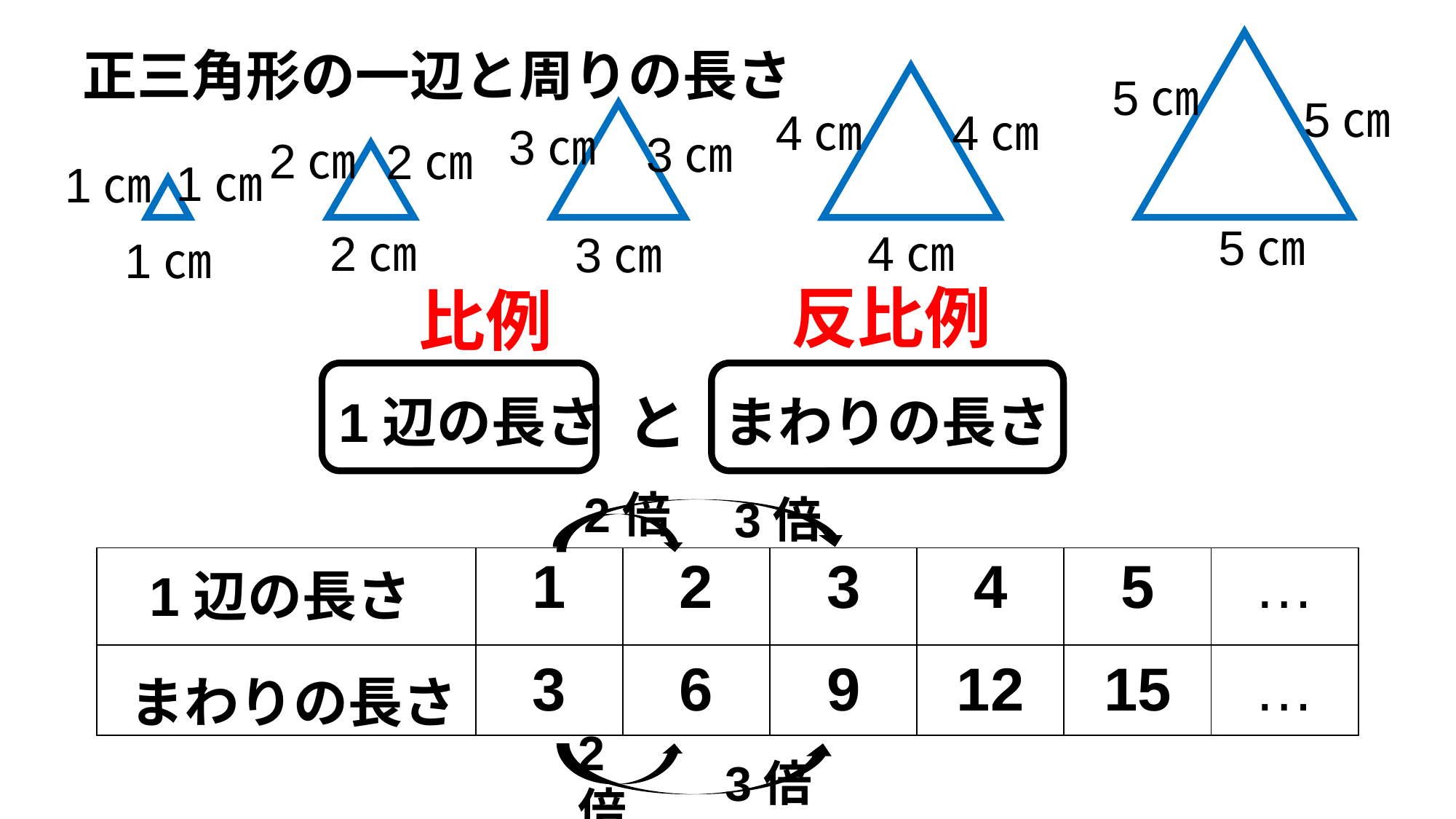

正三角形の一辺と周りの長さ
5㎝

5㎝
4㎝
4㎝

3㎝
3㎝
2㎝
2㎝

1㎝
1㎝

5㎝
2㎝
4㎝
3㎝
1㎝
反比例
比例

と
まわりの長さ
1辺の長さ
2倍
3倍

|  | 1 | 2 | 3 | 4 | 5 | … |
| --- | --- | --- | --- | --- | --- | --- |
|  | 3 | 6 | 9 | 12 | 15 | … |
1辺の長さ
まわりの長さ
2倍

3倍